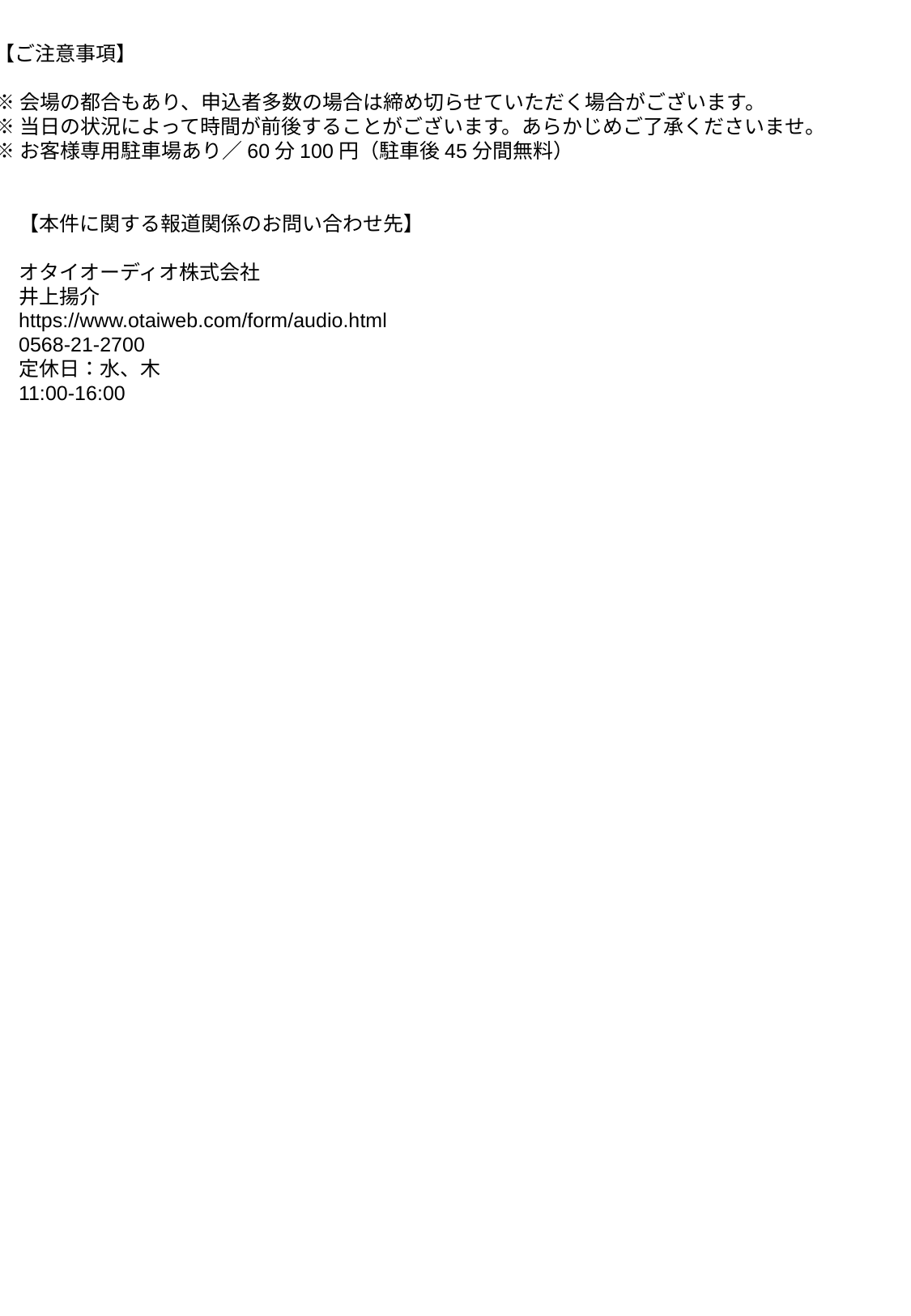

【ご注意事項】

※会場の都合もあり、申込者多数の場合は締め切らせていただく場合がございます。
※当日の状況によって時間が前後することがございます。あらかじめご了承くださいませ。
※お客様専用駐車場あり／60分100円（駐車後45分間無料）
【本件に関する報道関係のお問い合わせ先】

オタイオーディオ株式会社
井上揚介
https://www.otaiweb.com/form/audio.html
0568-21-2700
定休日：水、木
11:00-16:00